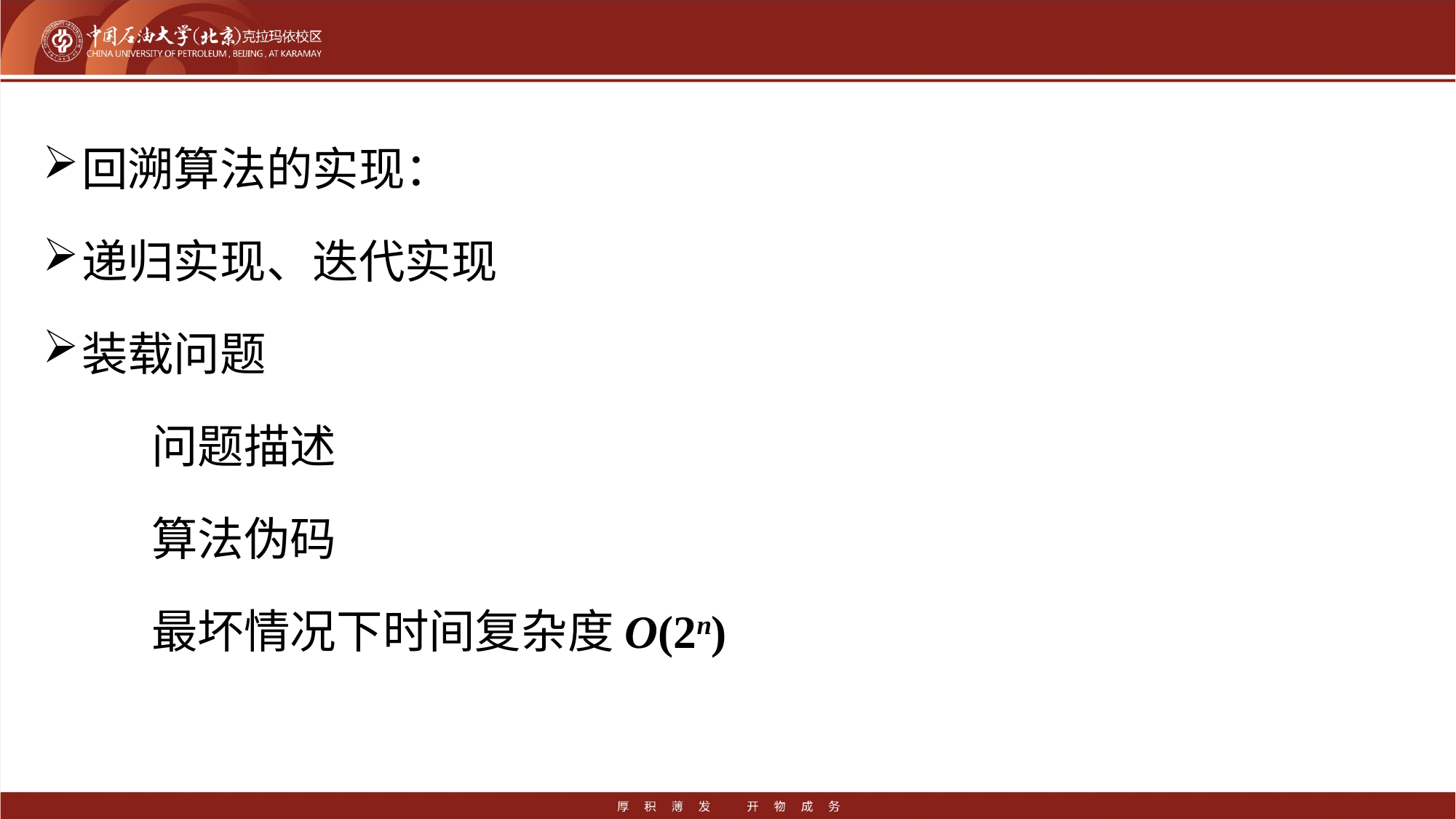

#
回溯算法的实现：
递归实现、迭代实现
装载问题
	问题描述
	算法伪码
	最坏情况下时间复杂度O(2n)